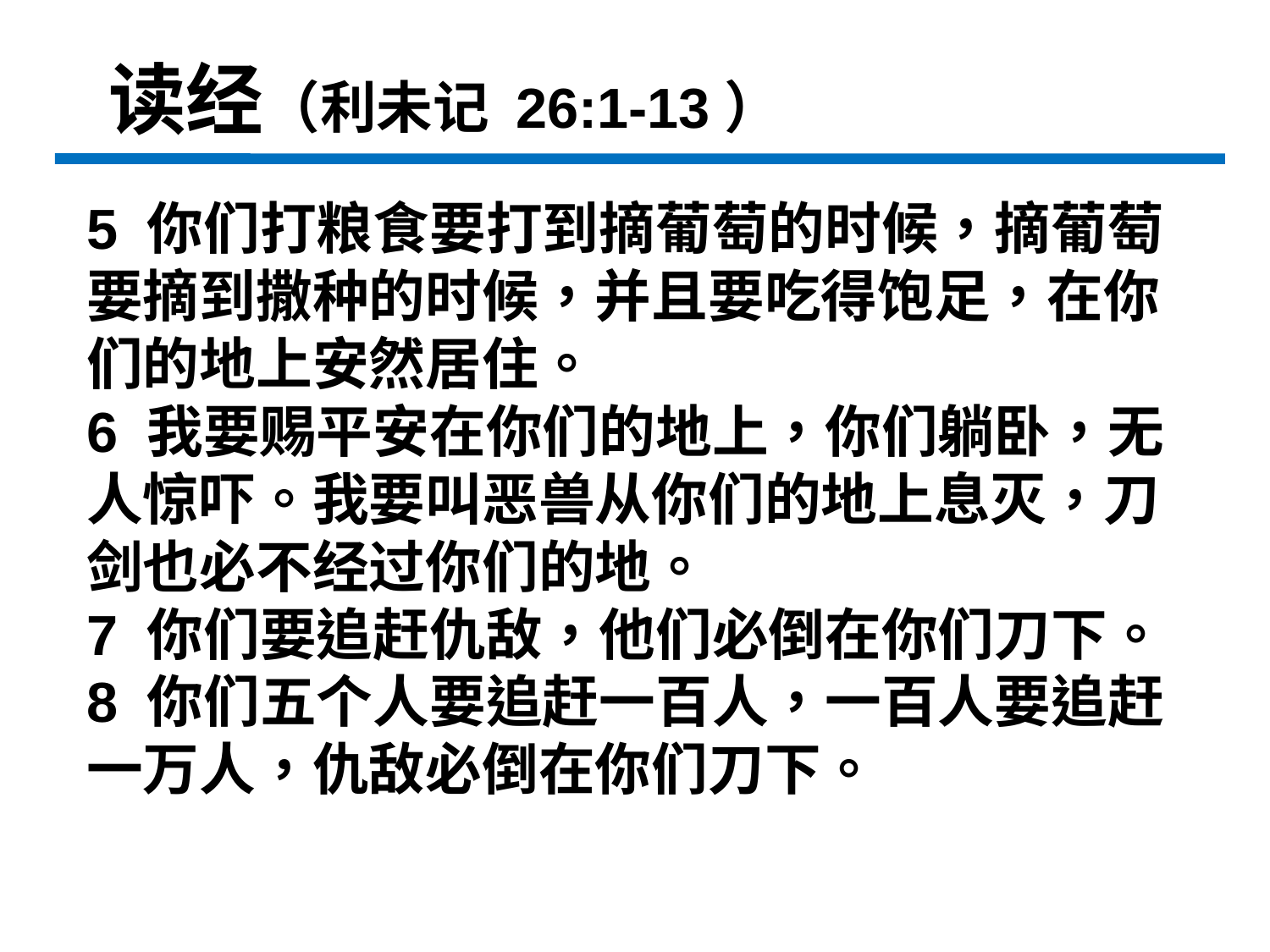

读经（利未记 26:1-13）

5 你们打粮食要打到摘葡萄的时候，摘葡萄要摘到撒种的时候，并且要吃得饱足，在你们的地上安然居住。
6 我要赐平安在你们的地上，你们躺卧，无人惊吓。我要叫恶兽从你们的地上息灭，刀剑也必不经过你们的地。
7 你们要追赶仇敌，他们必倒在你们刀下。
8 你们五个人要追赶一百人，一百人要追赶一万人，仇敌必倒在你们刀下。